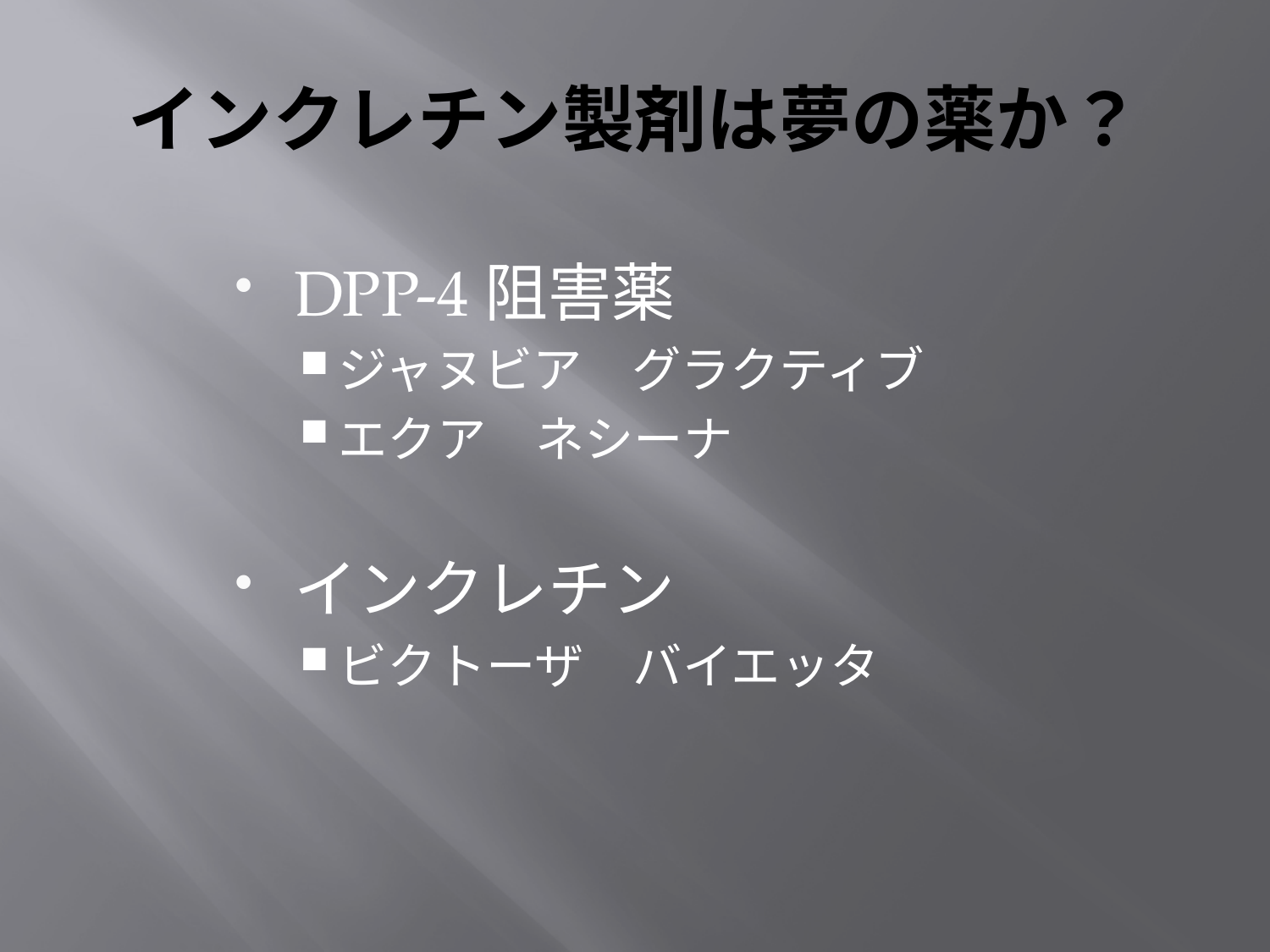

# インクレチン製剤は夢の薬か？
DPP-4阻害薬
ジャヌビア　グラクティブ
エクア　ネシーナ

インクレチン
ビクトーザ　バイエッタ